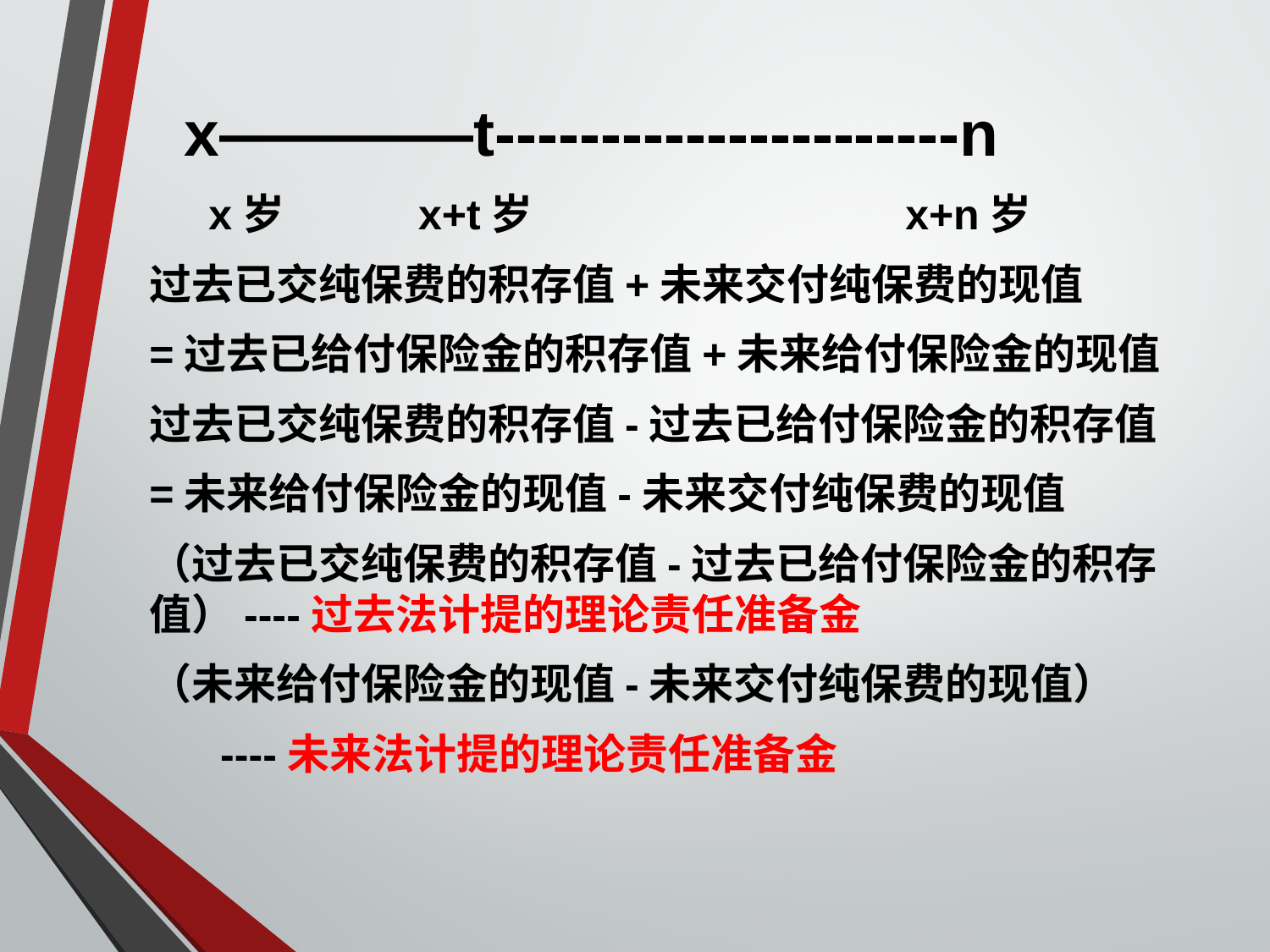

x————t----------------------n
     x岁             x+t岁                                      x+n岁
过去已交纯保费的积存值+未来交付纯保费的现值
=过去已给付保险金的积存值+未来给付保险金的现值
过去已交纯保费的积存值-过去已给付保险金的积存值
=未来给付保险金的现值-未来交付纯保费的现值
（过去已交纯保费的积存值-过去已给付保险金的积存值）----过去法计提的理论责任准备金
（未来给付保险金的现值-未来交付纯保费的现值）
      ----未来法计提的理论责任准备金